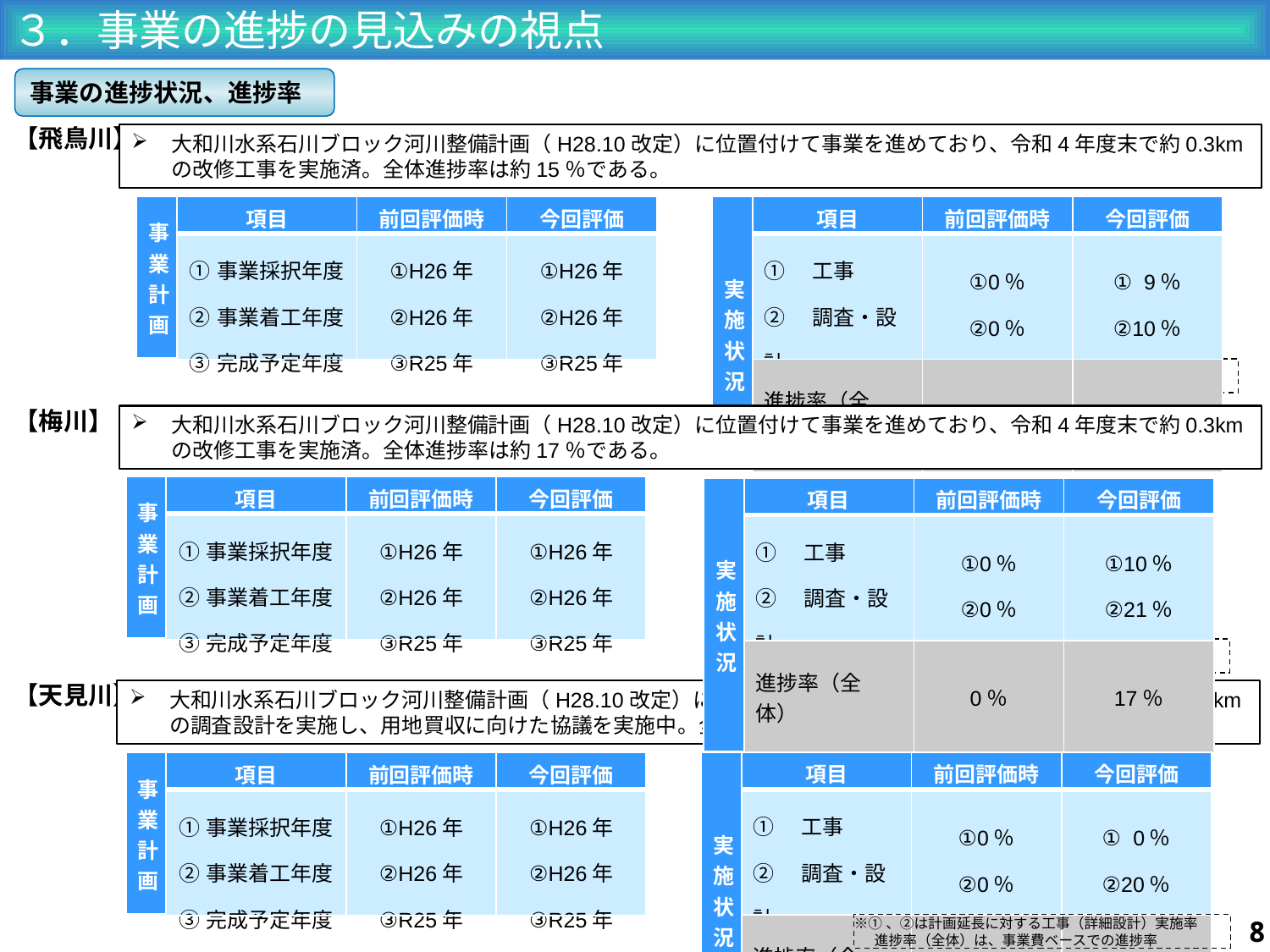

３．事業の進捗の見込みの視点
事業の進捗状況、進捗率
【飛鳥川】
大和川水系石川ブロック河川整備計画（H28.10改定）に位置付けて事業を進めており、令和4年度末で約0.3kmの改修工事を実施済。全体進捗率は約15％である。
| 事業計画 | 項目 | 前回評価時 | 今回評価 |
| --- | --- | --- | --- |
| 飛鳥川 | ①事業採択年度 ②事業着工年度 ③完成予定年度 | ①H26年 ②H26年 ③R25年 | ①H26年 ②H26年 ③R25年 |
| 実施状況 | 項目 | 前回評価時 | 今回評価 |
| --- | --- | --- | --- |
| 飛鳥川 | ①　工事 ②　調査・設計 | ①0％ ②0％ | ① 9％ ②10％ |
|  | 進捗率（全体） | 0％ | 15％ |
※①、②は計画延長に対する工事（詳細設計）実施率
　  進捗率（全体）は、事業費ベースでの進捗率
【梅川】
大和川水系石川ブロック河川整備計画（H28.10改定）に位置付けて事業を進めており、令和4年度末で約0.3kmの改修工事を実施済。全体進捗率は約17％である。
| 事業計画 | 項目 | 前回評価時 | 今回評価 |
| --- | --- | --- | --- |
| 飛鳥川 | ①事業採択年度 ②事業着工年度 ③完成予定年度 | ①H26年 ②H26年 ③R25年 | ①H26年 ②H26年 ③R25年 |
| 実施状況 | 項目 | 前回評価時 | 今回評価 |
| --- | --- | --- | --- |
| 飛鳥川 | ①　工事 ②　調査・設計 | ①0％ ②0％ | ①10％ ②21％ |
|  | 進捗率（全体） | 0％ | 17％ |
※①、②は計画延長に対する工事（詳細設計）実施率
　  進捗率（全体）は、事業費ベースでの進捗率
【天見川】
大和川水系石川ブロック河川整備計画（H28.10改定）に位置付けて事業を進めており、令和4年度末で約0.8kmの調査設計を実施し、用地買収に向けた協議を実施中。全体進捗率は約7％である。
| 実施状況 | 項目 | 前回評価時 | 今回評価 |
| --- | --- | --- | --- |
| 飛鳥川 | ①　工事 ②　調査・設計 | ①0％ ②0％ | ① 0％ ②20％ |
|  | 進捗率（全体） | 0％ | 7％ |
| 事業計画 | 項目 | 前回評価時 | 今回評価 |
| --- | --- | --- | --- |
| 飛鳥川 | ①事業採択年度 ②事業着工年度 ③完成予定年度 | ①H26年 ②H26年 ③R25年 | ①H26年 ②H26年 ③R25年 |
8
※①、②は計画延長に対する工事（詳細設計）実施率
　  進捗率（全体）は、事業費ベースでの進捗率